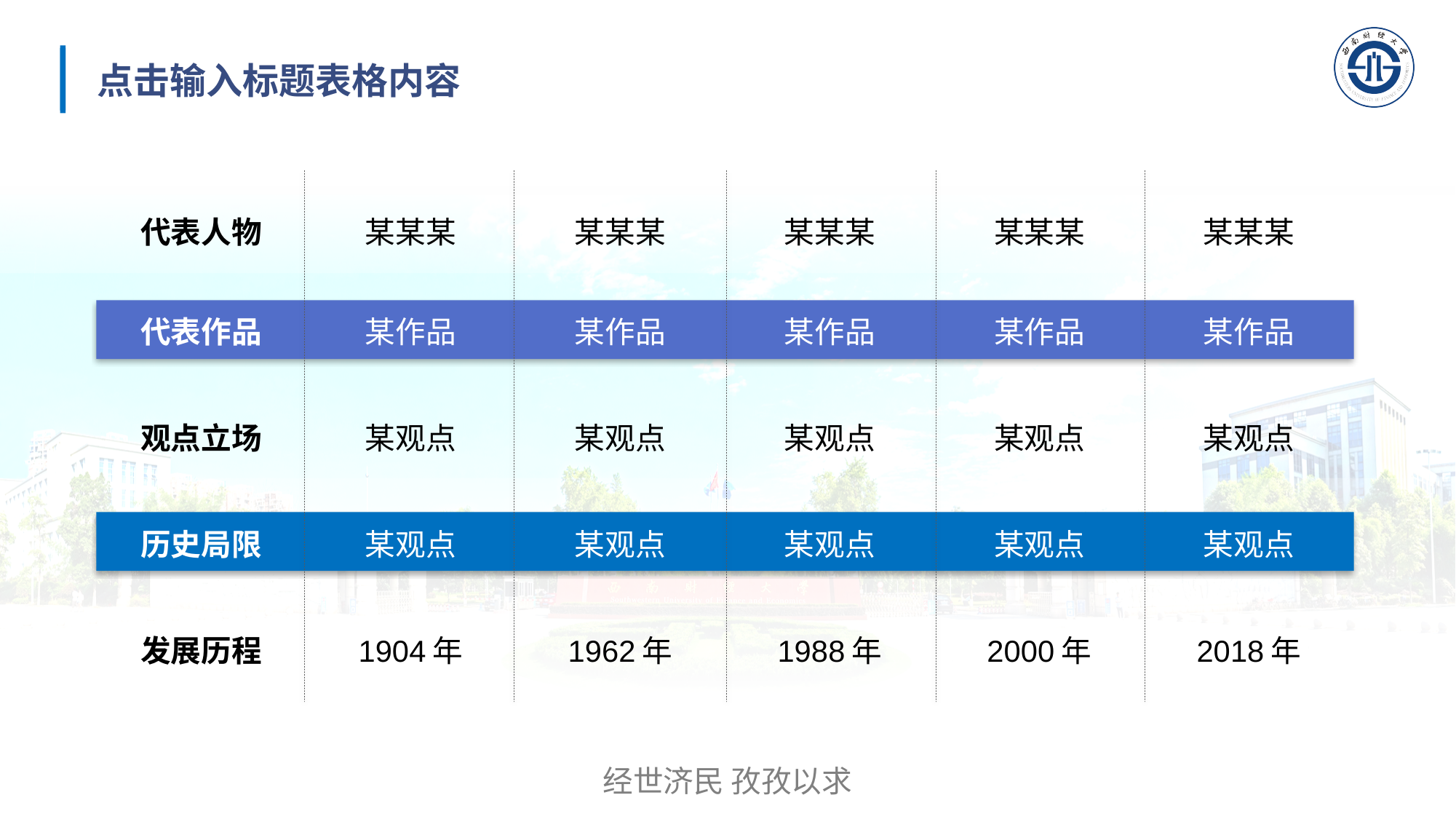

点击输入标题表格内容
| 代表人物 | 某某某 | 某某某 | 某某某 | 某某某 | 某某某 |
| --- | --- | --- | --- | --- | --- |
| 代表作品 | 某作品 | 某作品 | 某作品 | 某作品 | 某作品 |
| 观点立场 | 某观点 | 某观点 | 某观点 | 某观点 | 某观点 |
| 历史局限 | 某观点 | 某观点 | 某观点 | 某观点 | 某观点 |
| 发展历程 | 1904年 | 1962年 | 1988年 | 2000年 | 2018年 |